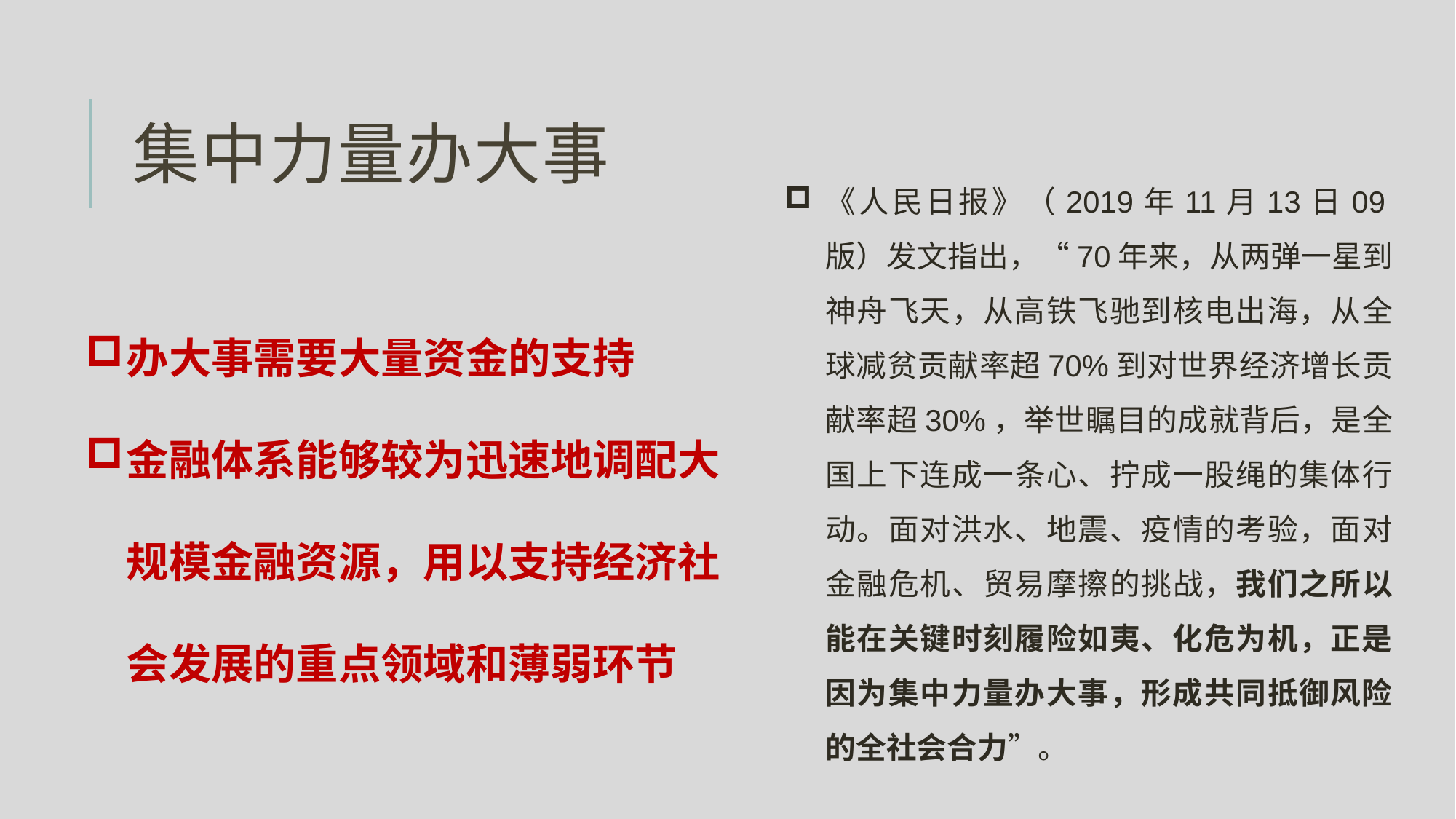

# 集中力量办大事
《人民日报》（2019年11月13日09版）发文指出，“70年来，从两弹一星到神舟飞天，从高铁飞驰到核电出海，从全球减贫贡献率超70%到对世界经济增长贡献率超30%，举世瞩目的成就背后，是全国上下连成一条心、拧成一股绳的集体行动。面对洪水、地震、疫情的考验，面对金融危机、贸易摩擦的挑战，我们之所以能在关键时刻履险如夷、化危为机，正是因为集中力量办大事，形成共同抵御风险的全社会合力”。
办大事需要大量资金的支持
金融体系能够较为迅速地调配大规模金融资源，用以支持经济社会发展的重点领域和薄弱环节